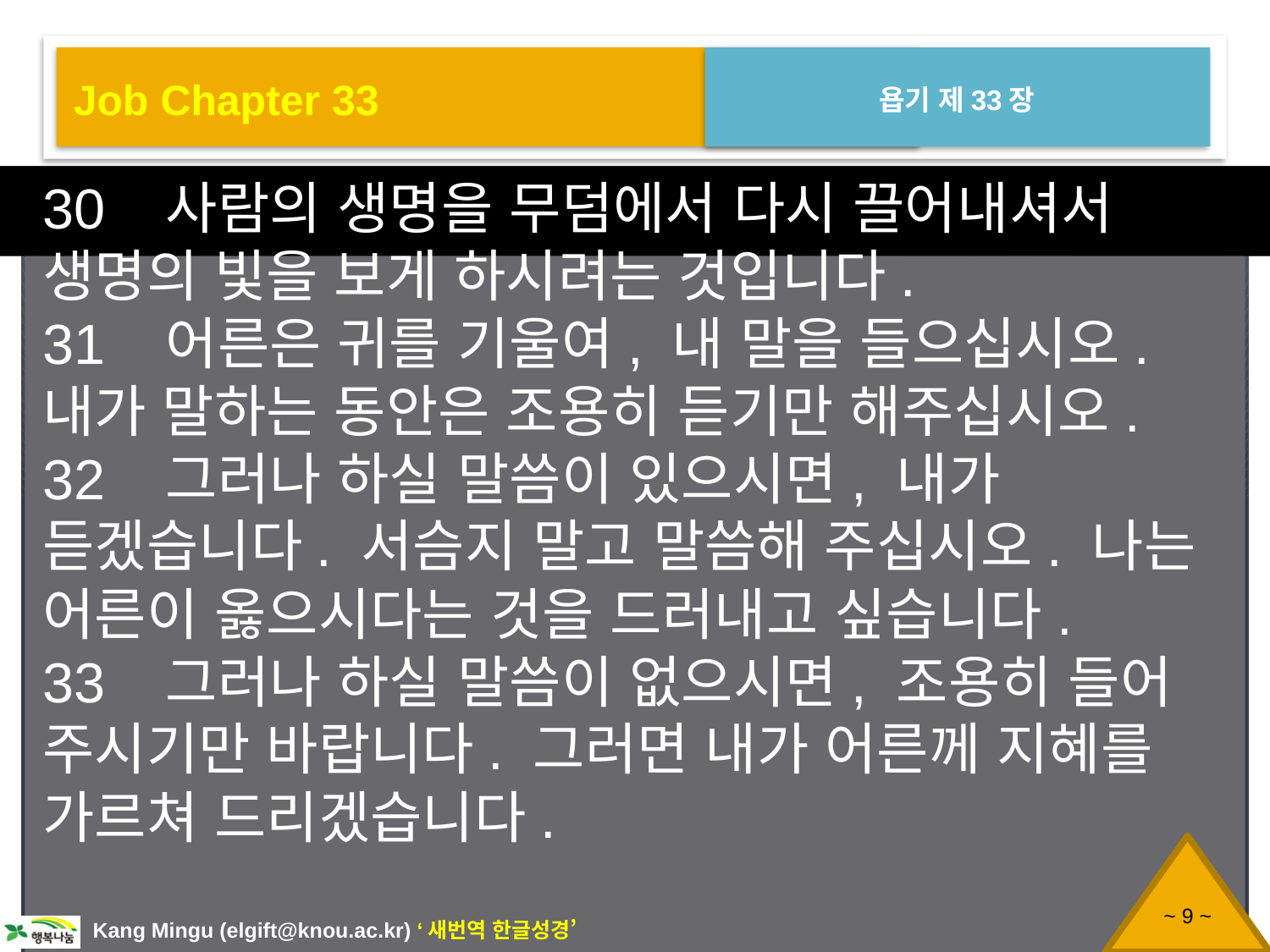

Job Chapter 33
욥기 제33장
30   사람의 생명을 무덤에서 다시 끌어내셔서 생명의 빛을 보게 하시려는 것입니다.
31   어른은 귀를 기울여, 내 말을 들으십시오. 내가 말하는 동안은 조용히 듣기만 해주십시오.
32   그러나 하실 말씀이 있으시면, 내가 듣겠습니다. 서슴지 말고 말씀해 주십시오. 나는 어른이 옳으시다는 것을 드러내고 싶습니다.
33   그러나 하실 말씀이 없으시면, 조용히 들어 주시기만 바랍니다. 그러면 내가 어른께 지혜를 가르쳐 드리겠습니다.